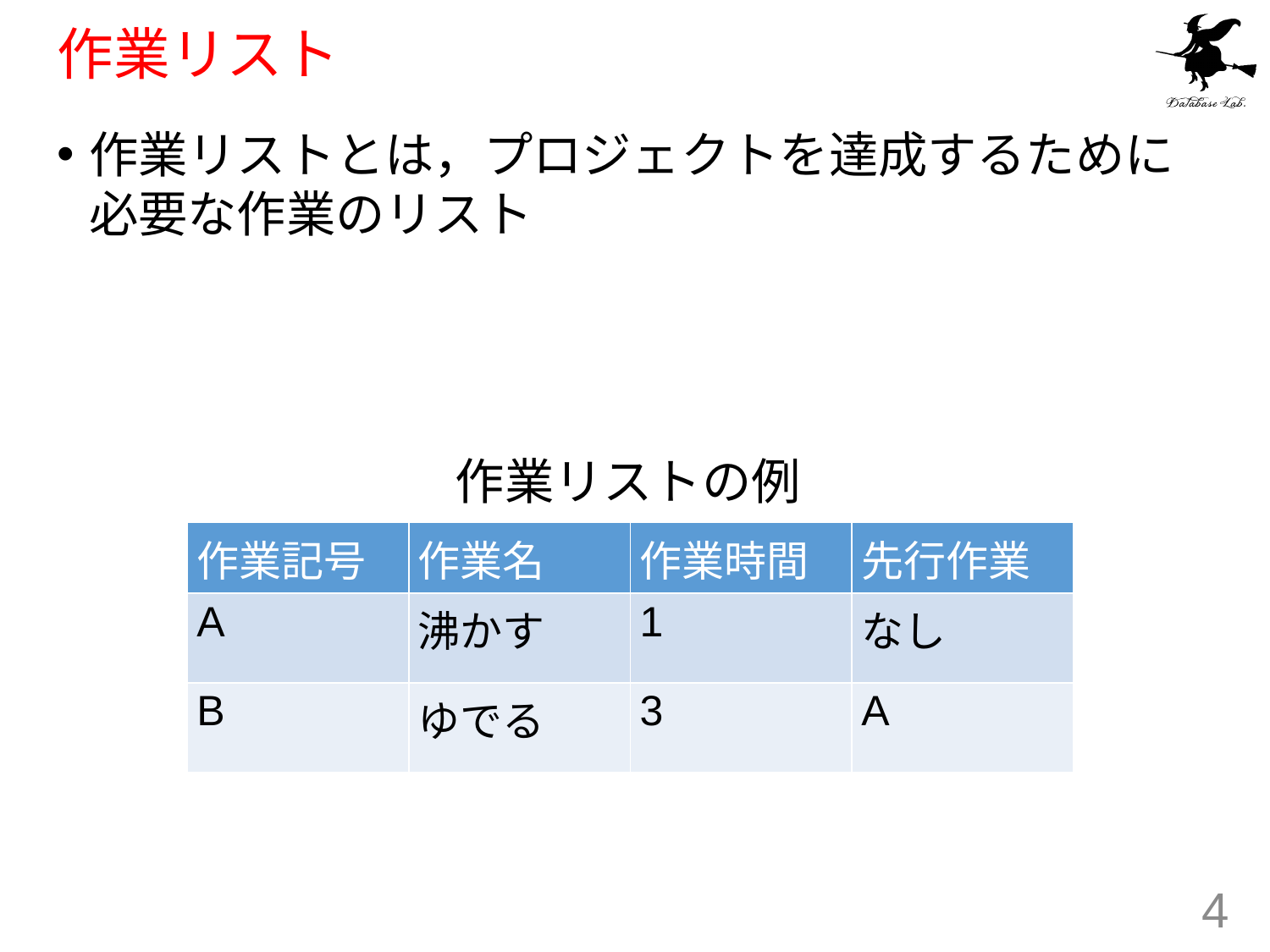

# 作業リスト
作業リストとは，プロジェクトを達成するために必要な作業のリスト
作業リストの例
| 作業記号 | 作業名 | 作業時間 | 先行作業 |
| --- | --- | --- | --- |
| A | 沸かす | 1 | なし |
| B | ゆでる | 3 | A |
4